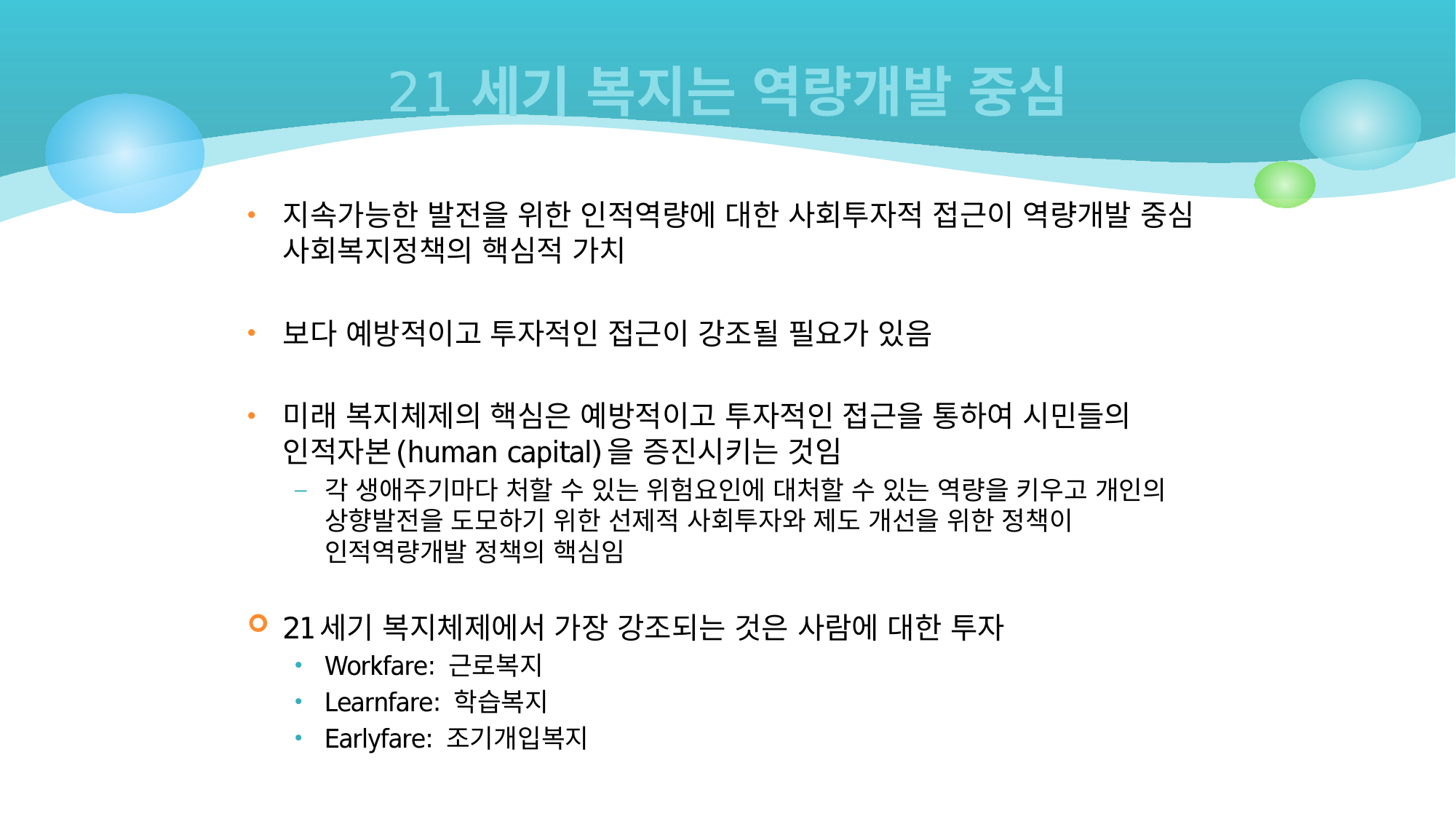

# 21세기 복지는 역량개발 중심
지속가능한 발전을 위한 인적역량에 대한 사회투자적 접근이 역량개발 중심 사회복지정책의 핵심적 가치

보다 예방적이고 투자적인 접근이 강조될 필요가 있음

미래 복지체제의 핵심은 예방적이고 투자적인 접근을 통하여 시민들의 인적자본(human capital)을 증진시키는 것임
각 생애주기마다 처할 수 있는 위험요인에 대처할 수 있는 역량을 키우고 개인의 상향발전을 도모하기 위한 선제적 사회투자와 제도 개선을 위한 정책이 인적역량개발 정책의 핵심임

21세기 복지체제에서 가장 강조되는 것은 사람에 대한 투자
Workfare: 근로복지
Learnfare: 학습복지
Earlyfare: 조기개입복지